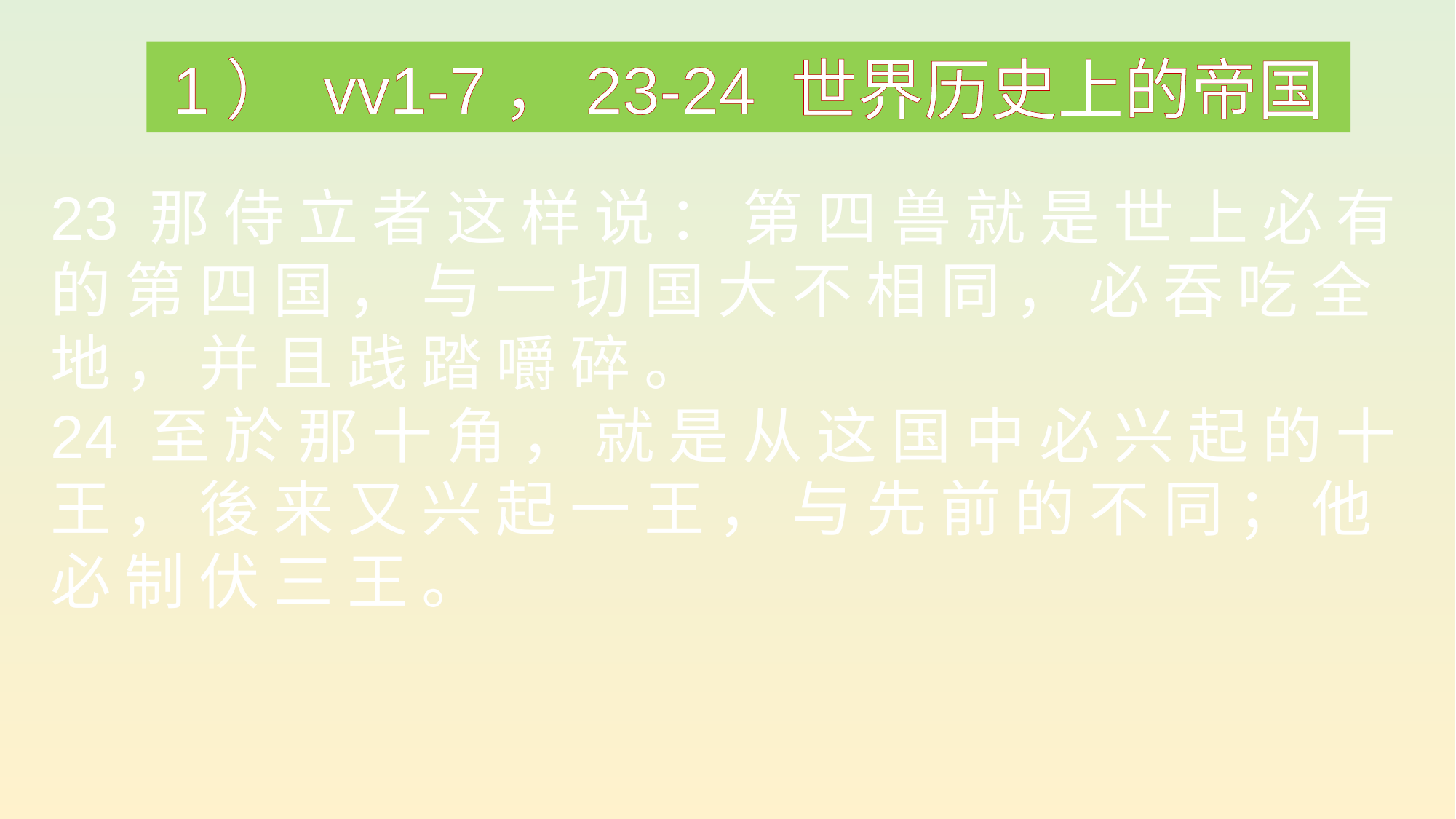

1） vv1-7，23-24 世界历史上的帝国
23 那 侍 立 者 这 样 说 ： 第 四 兽 就 是 世 上 必 有 的 第 四 国 ， 与 一 切 国 大 不 相 同 ， 必 吞 吃 全 地 ， 并 且 践 踏 嚼 碎 。
24 至 於 那 十 角 ， 就 是 从 这 国 中 必 兴 起 的 十 王 ， 後 来 又 兴 起 一 王 ， 与 先 前 的 不 同 ； 他 必 制 伏 三 王 。